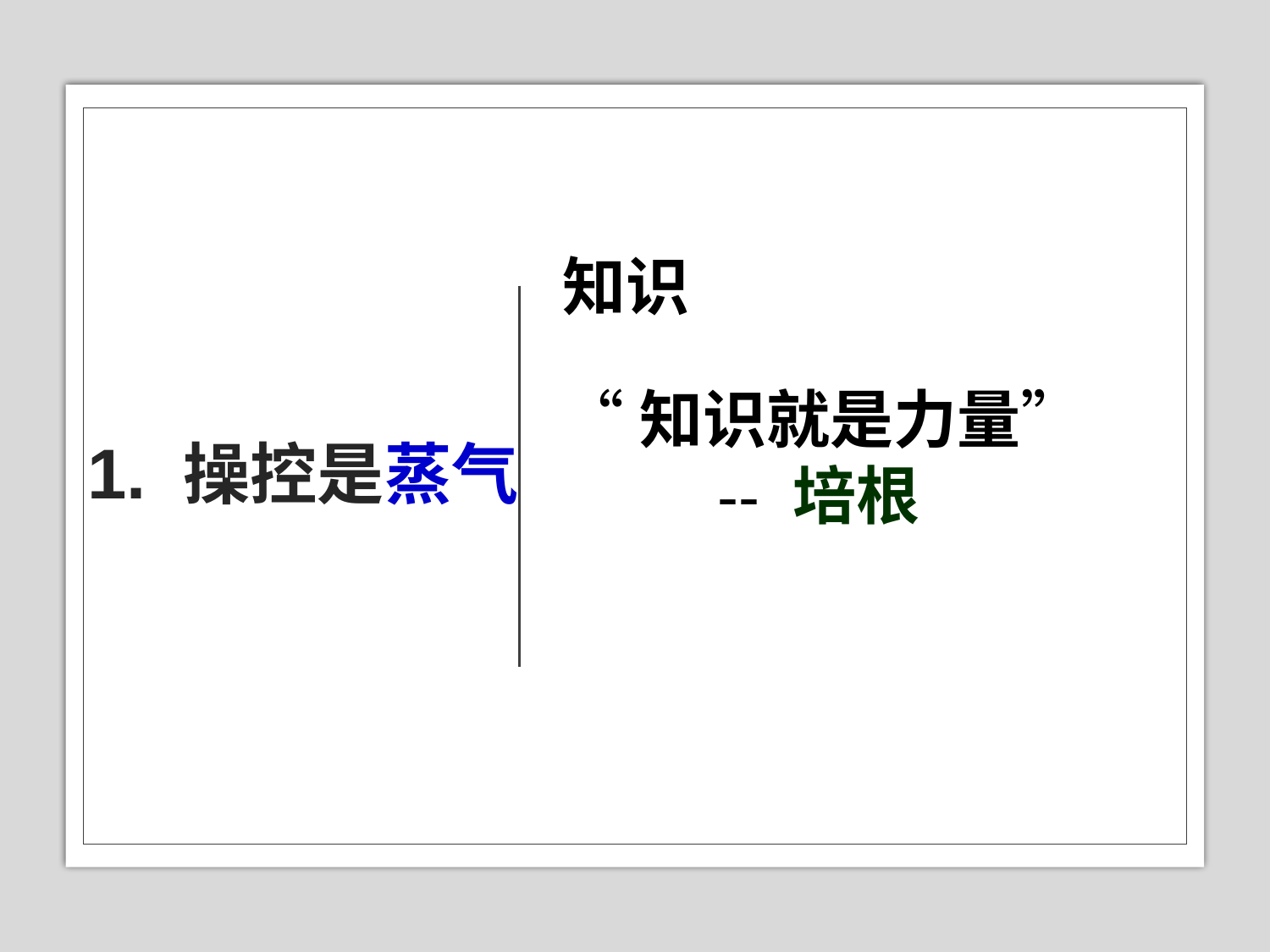

# 1. 操控是蒸气
知识
“知识就是力量”                   -- 培根